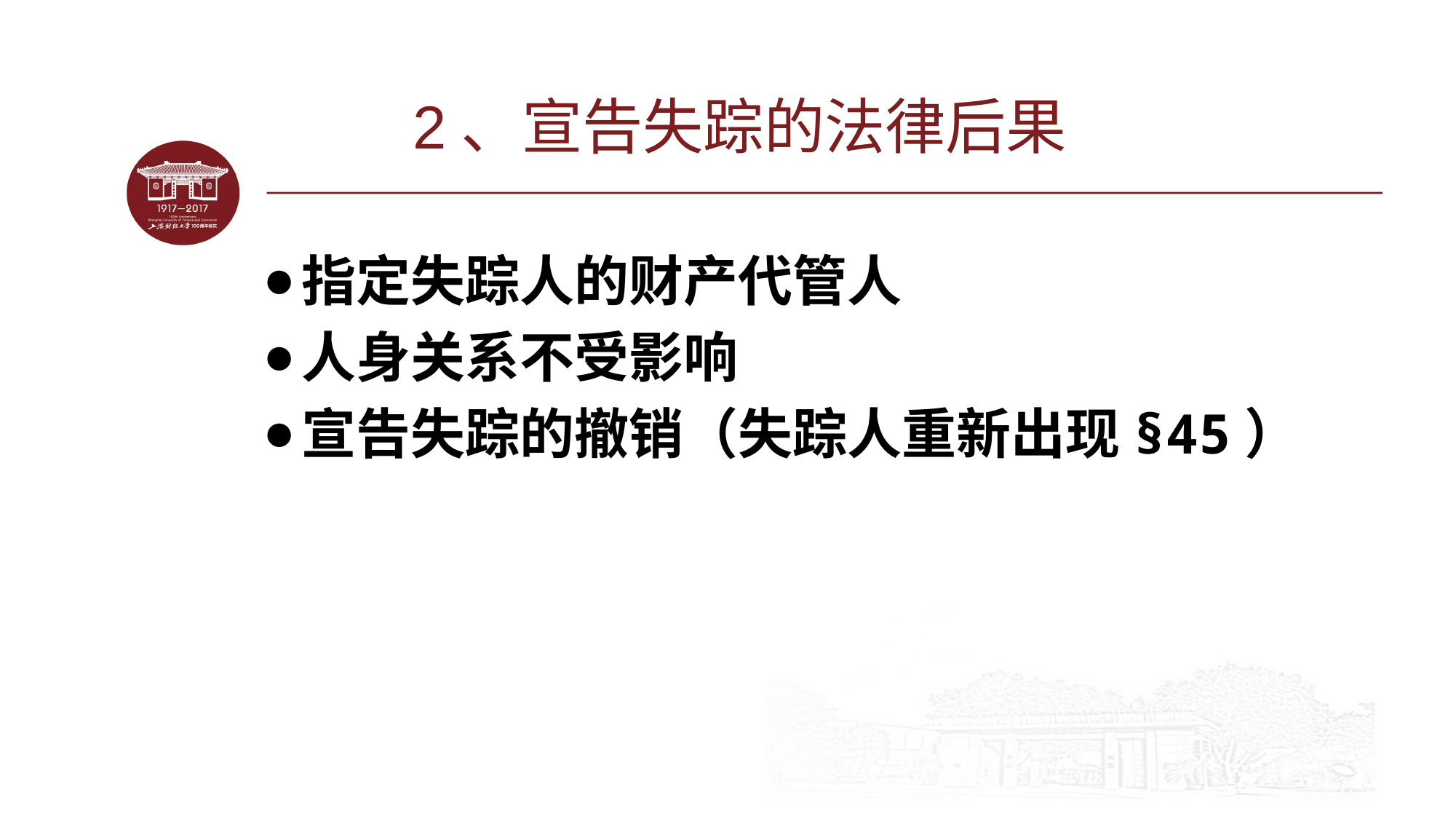

# 2、宣告失踪的法律后果
指定失踪人的财产代管人
人身关系不受影响
宣告失踪的撤销（失踪人重新出现§45）